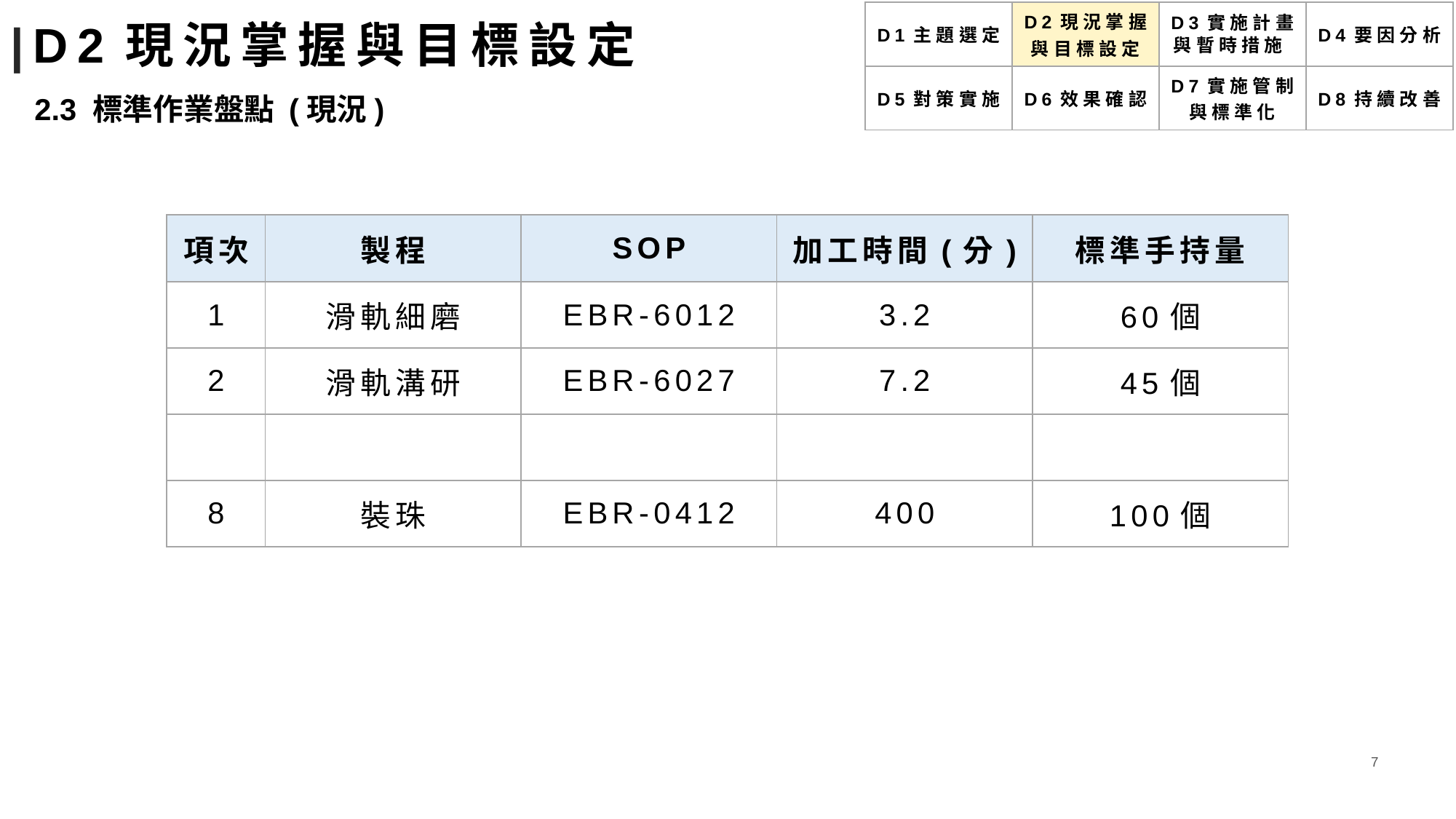

# |D2現況掌握與目標設定
| D1主題選定 | D2現況掌握 與目標設定 | D3實施計畫 與暫時措施 | D4要因分析 |
| --- | --- | --- | --- |
| D5對策實施 | D6效果確認 | D7實施管制 與標準化 | D8持續改善 |
2.3 標準作業盤點 (現況)
| 項次 | 製程 | SOP | 加工時間(分) | 標準手持量 |
| --- | --- | --- | --- | --- |
| 1 | 滑軌細磨 | EBR-6012 | 3.2 | 60個 |
| 2 | 滑軌溝研 | EBR-6027 | 7.2 | 45個 |
|  |  |  |  |  |
| 8 | 裝珠 | EBR-0412 | 400 | 100個 |